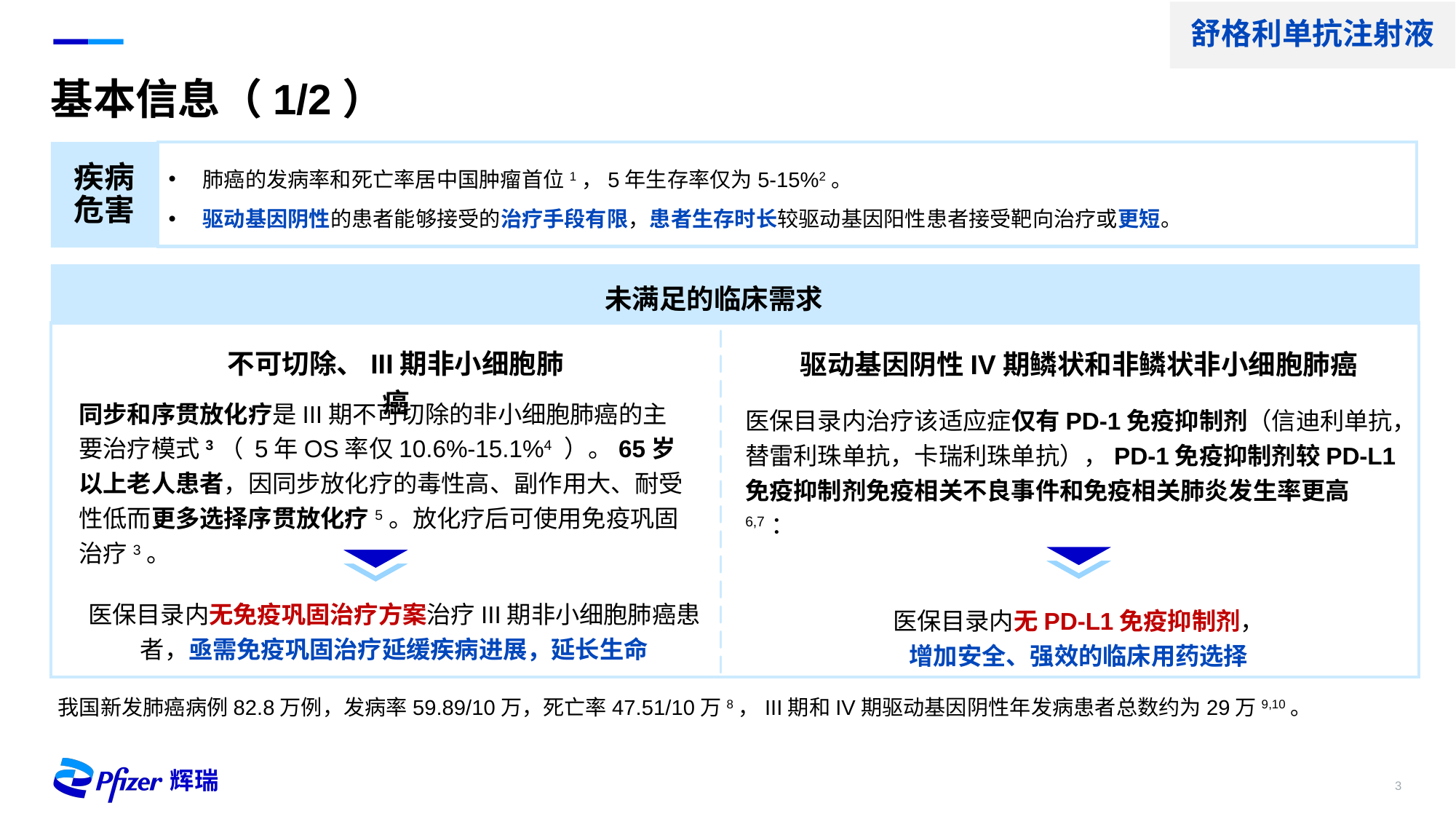

舒格利单抗注射液
基本信息（1/2）
疾病危害

肺癌的发病率和死亡率居中国肿瘤首位1，5年生存率仅为5-15%2。
驱动基因阴性的患者能够接受的治疗手段有限，患者生存时长较驱动基因阳性患者接受靶向治疗或更短。

未满足的临床需求

不可切除、III期非小细胞肺癌
驱动基因阴性IV期鳞状和非鳞状非小细胞肺癌
同步和序贯放化疗是III期不可切除的非小细胞肺癌的主要治疗模式3（ 5年OS率仅10.6%-15.1%4 ）。65岁以上老人患者，因同步放化疗的毒性高、副作用大、耐受性低而更多选择序贯放化疗5。放化疗后可使用免疫巩固治疗3。
医保目录内治疗该适应症仅有PD-1免疫抑制剂（信迪利单抗，替雷利珠单抗，卡瑞利珠单抗），PD-1免疫抑制剂较PD-L1免疫抑制剂免疫相关不良事件和免疫相关肺炎发生率更高6,7：

医保目录内无免疫巩固治疗方案治疗III期非小细胞肺癌患者，亟需免疫巩固治疗延缓疾病进展，延长生命
医保目录内无PD-L1免疫抑制剂，
增加安全、强效的临床用药选择
我国新发肺癌病例82.8万例，发病率59.89/10万，死亡率47.51/10万8，III期和IV期驱动基因阴性年发病患者总数约为29万9,10。